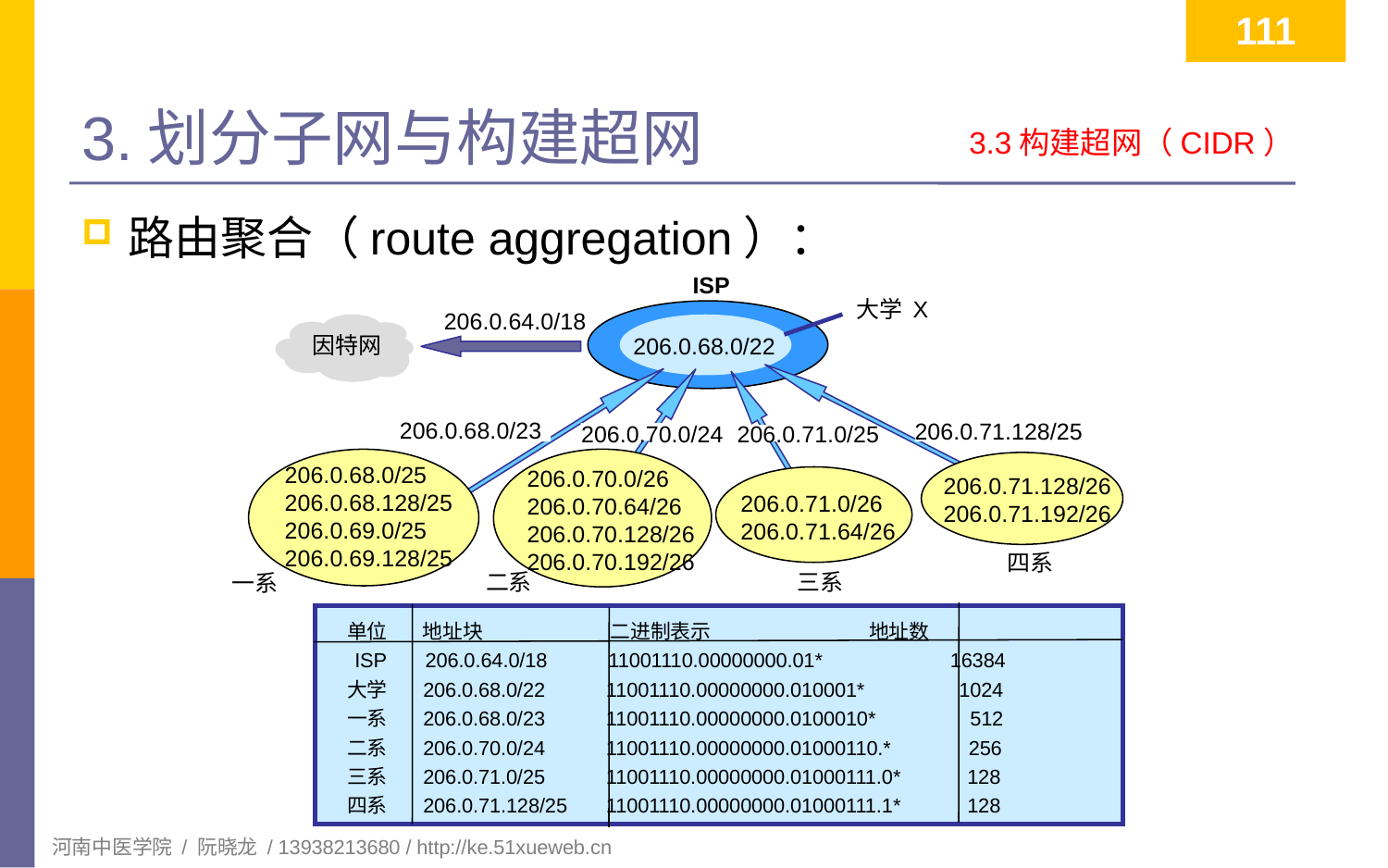

111
# 3.划分子网与构建超网
3.3构建超网（CIDR）
路由聚合（route aggregation）：
ISP
大学 X
206.0.64.0/18

因特网
206.0.68.0/22

206.0.68.0/23
206.0.71.128/25
206.0.71.0/25
206.0.70.0/24

206.0.68.0/25
206.0.68.128/25
206.0.69.0/25
206.0.69.128/25
206.0.70.0/26
206.0.70.64/26
206.0.70.128/26
206.0.70.192/26
206.0.71.128/26
206.0.71.192/26

206.0.71.0/26
206.0.71.64/26
四系
三系
二系
一系
 单位        地址块                             二进制表示                                    地址数
   ISP       206.0.64.0/18           11001110.00000000.01*                       16384
 大学       206.0.68.0/22           11001110.00000000.010001*                 1024
 一系       206.0.68.0/23           11001110.00000000.0100010*                 512
 二系       206.0.70.0/24           11001110.00000000.01000110.*              256
 三系       206.0.71.0/25           11001110.00000000.01000111.0*            128
 四系       206.0.71.128/25       11001110.00000000.01000111.1*            128